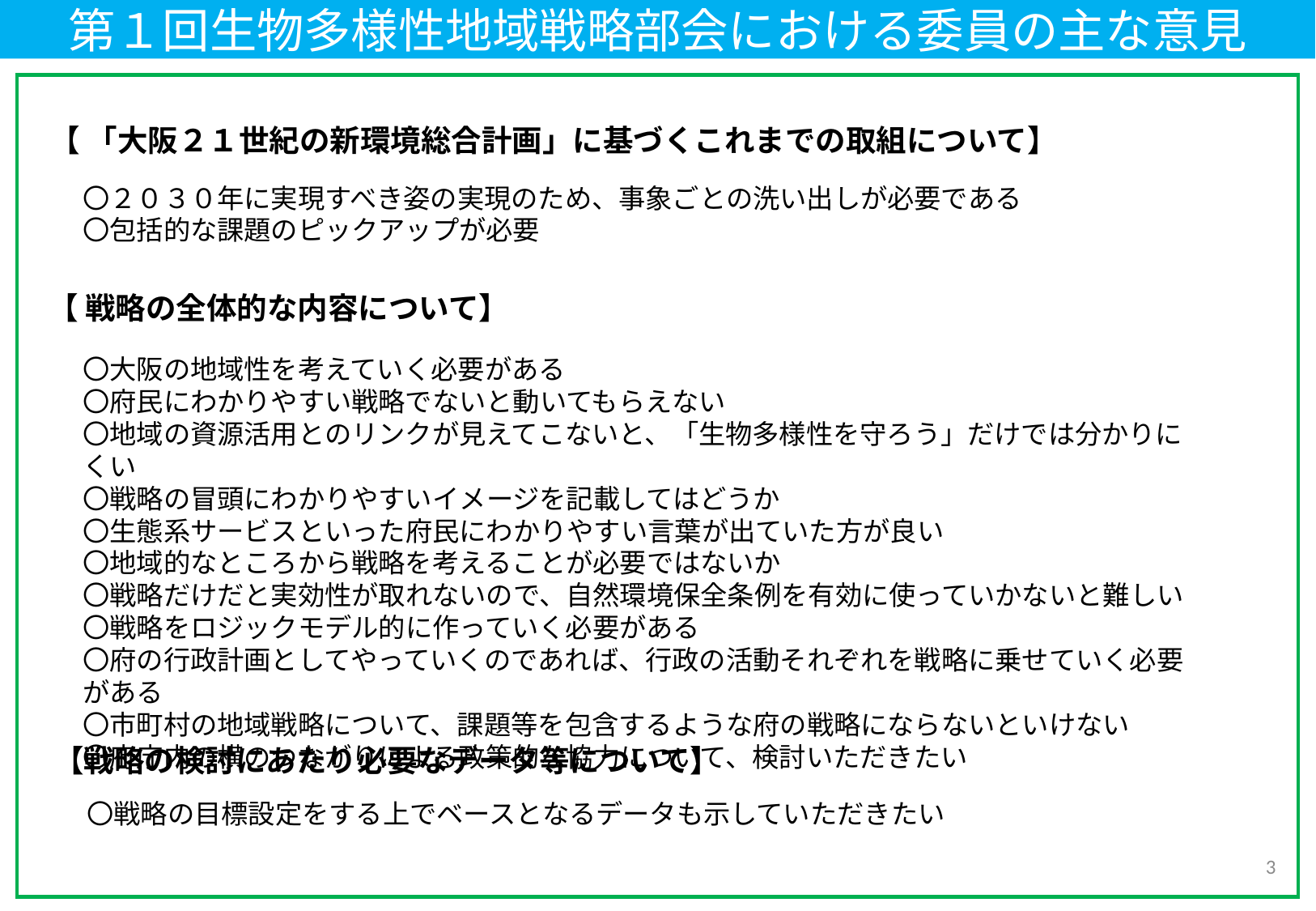

第１回生物多様性地域戦略部会における委員の主な意見

【 「大阪２１世紀の新環境総合計画」に基づくこれまでの取組について】
〇２０３０年に実現すべき姿の実現のため、事象ごとの洗い出しが必要である
〇包括的な課題のピックアップが必要
【 戦略の全体的な内容について】
〇大阪の地域性を考えていく必要がある
〇府民にわかりやすい戦略でないと動いてもらえない
〇地域の資源活用とのリンクが見えてこないと、「生物多様性を守ろう」だけでは分かりにくい
〇戦略の冒頭にわかりやすいイメージを記載してはどうか
〇生態系サービスといった府民にわかりやすい言葉が出ていた方が良い
〇地域的なところから戦略を考えることが必要ではないか
〇戦略だけだと実効性が取れないので、自然環境保全条例を有効に使っていかないと難しい
〇戦略をロジックモデル的に作っていく必要がある
〇府の行政計画としてやっていくのであれば、行政の活動それぞれを戦略に乗せていく必要がある
〇市町村の地域戦略について、課題等を包含するような府の戦略にならないといけない
〇府庁内の横のつながりによる政策的な協力について、検討いただきたい
【戦略の検討にあたり必要なデータ等について】
〇戦略の目標設定をする上でベースとなるデータも示していただきたい
3